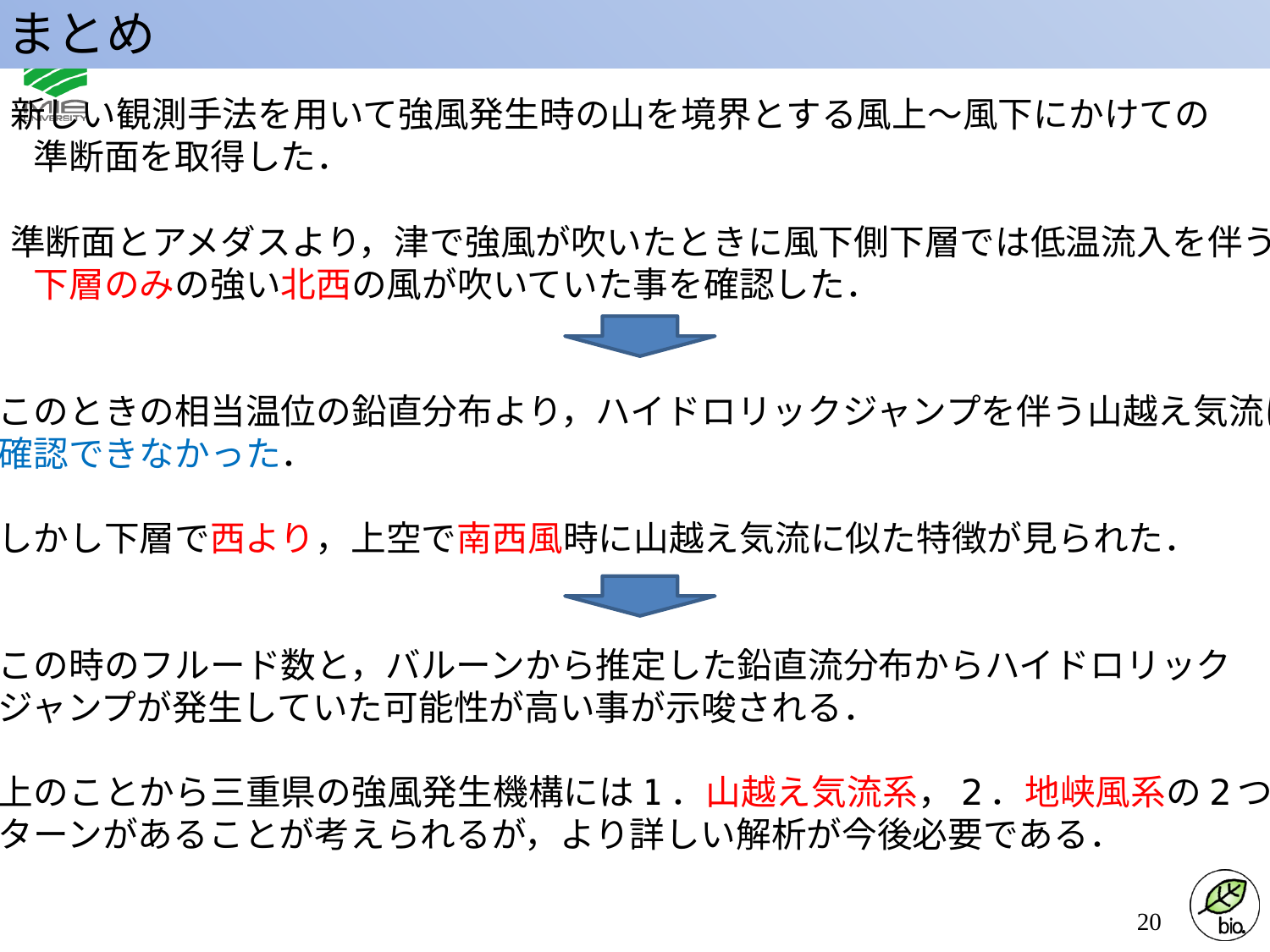

まとめ
新しい観測手法を用いて強風発生時の山を境界とする風上～風下にかけての
　　準断面を取得した．

準断面とアメダスより，津で強風が吹いたときに風下側下層では低温流入を伴う
　　下層のみの強い北西の風が吹いていた事を確認した．

　このときの相当温位の鉛直分布より，ハイドロリックジャンプを伴う山越え気流は
　確認できなかった．

　しかし下層で西より，上空で南西風時に山越え気流に似た特徴が見られた．

　この時のフルード数と，バルーンから推定した鉛直流分布からハイドロリック
　ジャンプが発生していた可能性が高い事が示唆される．

以上のことから三重県の強風発生機構には1．山越え気流系，2．地峡風系の2つの
パターンがあることが考えられるが，より詳しい解析が今後必要である．

20